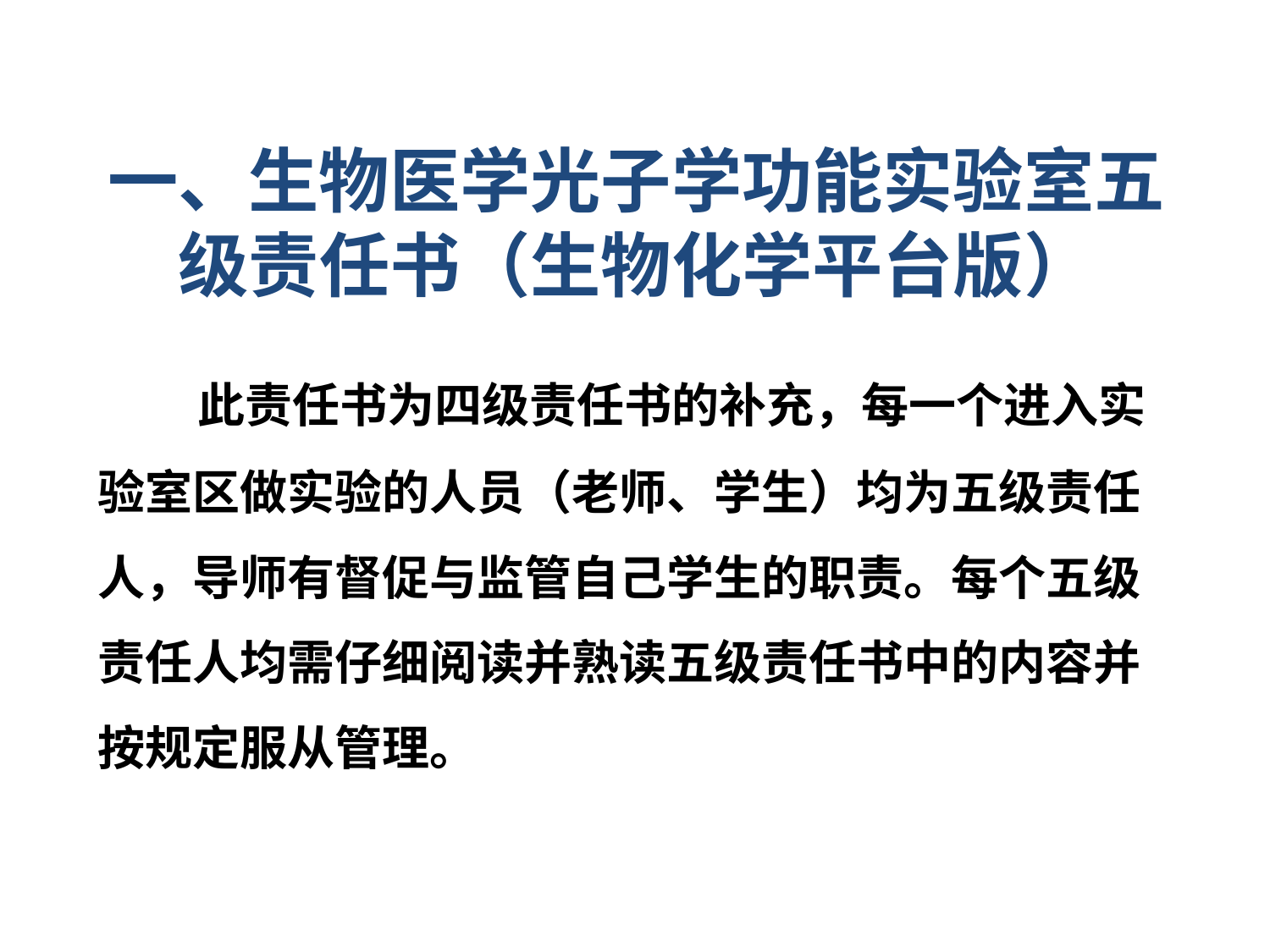

# 一、生物医学光子学功能实验室五级责任书（生物化学平台版）
       此责任书为四级责任书的补充，每一个进入实验室区做实验的人员（老师、学生）均为五级责任人，导师有督促与监管自己学生的职责。每个五级责任人均需仔细阅读并熟读五级责任书中的内容并按规定服从管理。